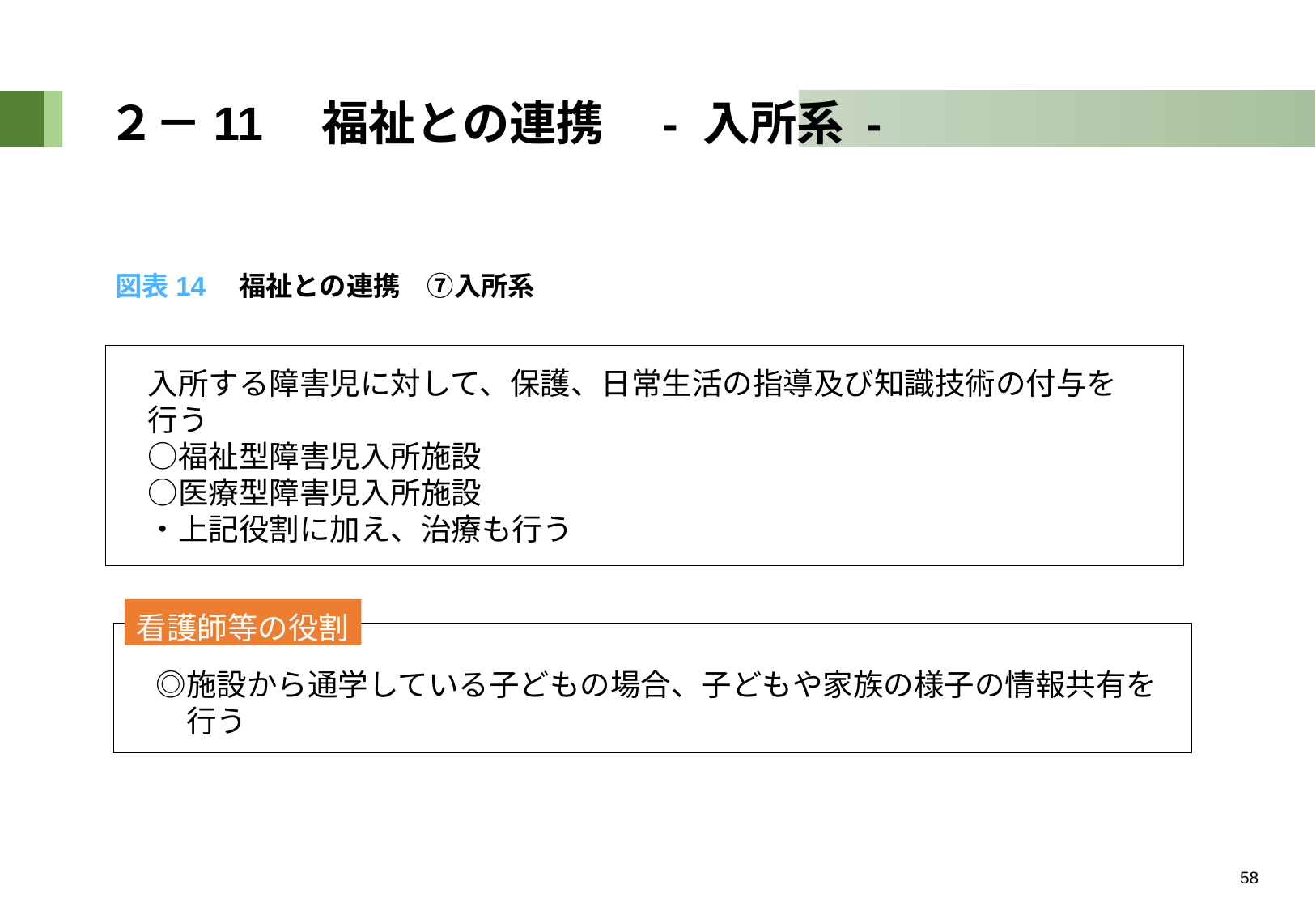

# ２－11　福祉との連携　- 入所系 -
図表14　福祉との連携　⑦入所系
　入所する障害児に対して、保護、日常生活の指導及び知識技術の付与を
　行う
　○福祉型障害児入所施設
　○医療型障害児入所施設
　・上記役割に加え、治療も行う
看護師等の役割

　◎施設から通学している子どもの場合、子どもや家族の様子の情報共有を
　　行う
58